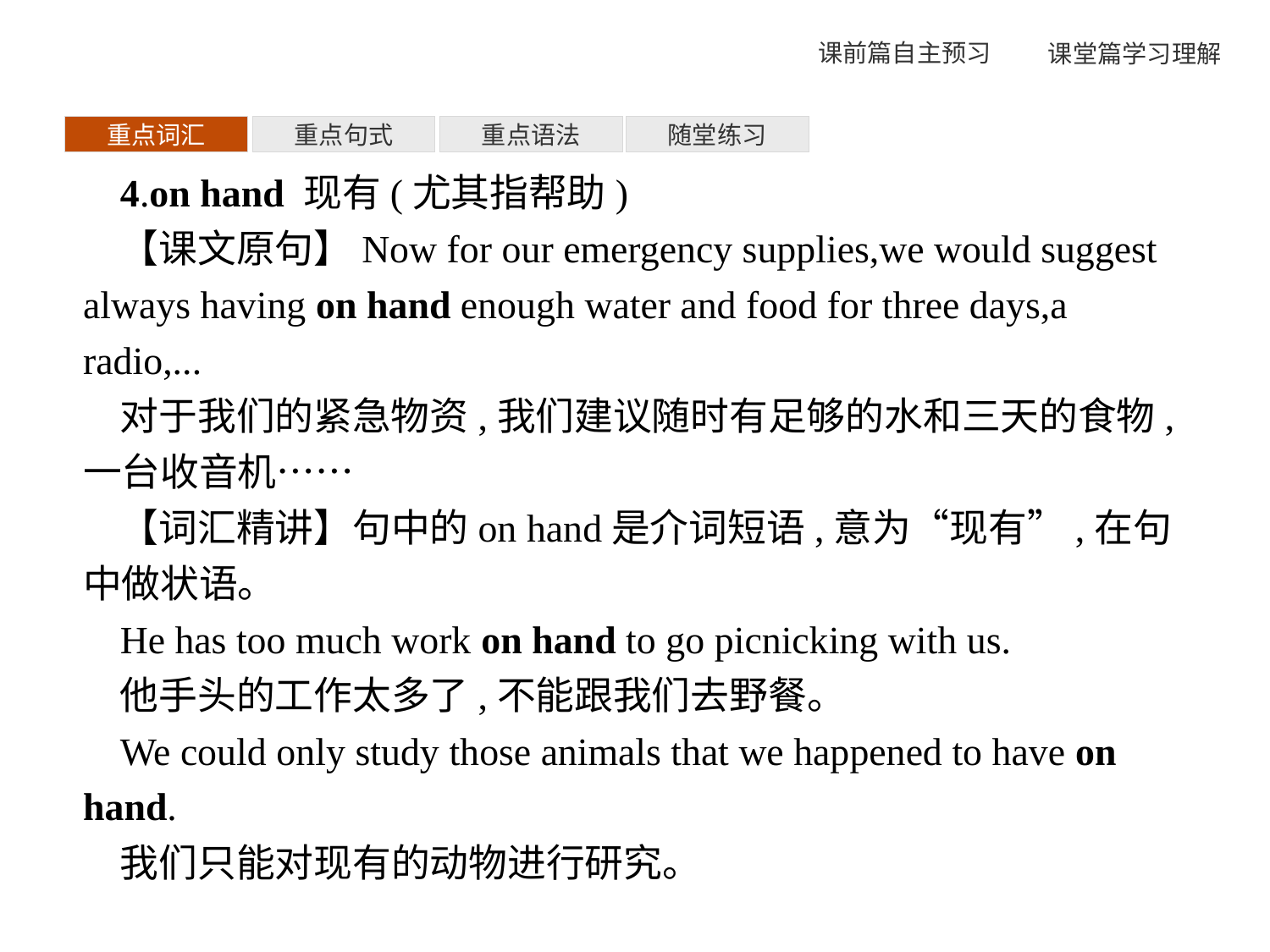

重点词汇
重点句式
重点语法
随堂练习
4.on hand 现有(尤其指帮助)
【课文原句】Now for our emergency supplies,we would suggest always having on hand enough water and food for three days,a radio,...
对于我们的紧急物资,我们建议随时有足够的水和三天的食物,一台收音机……
【词汇精讲】句中的on hand是介词短语,意为“现有”,在句中做状语。
He has too much work on hand to go picnicking with us.
他手头的工作太多了,不能跟我们去野餐。
We could only study those animals that we happened to have on hand.
我们只能对现有的动物进行研究。